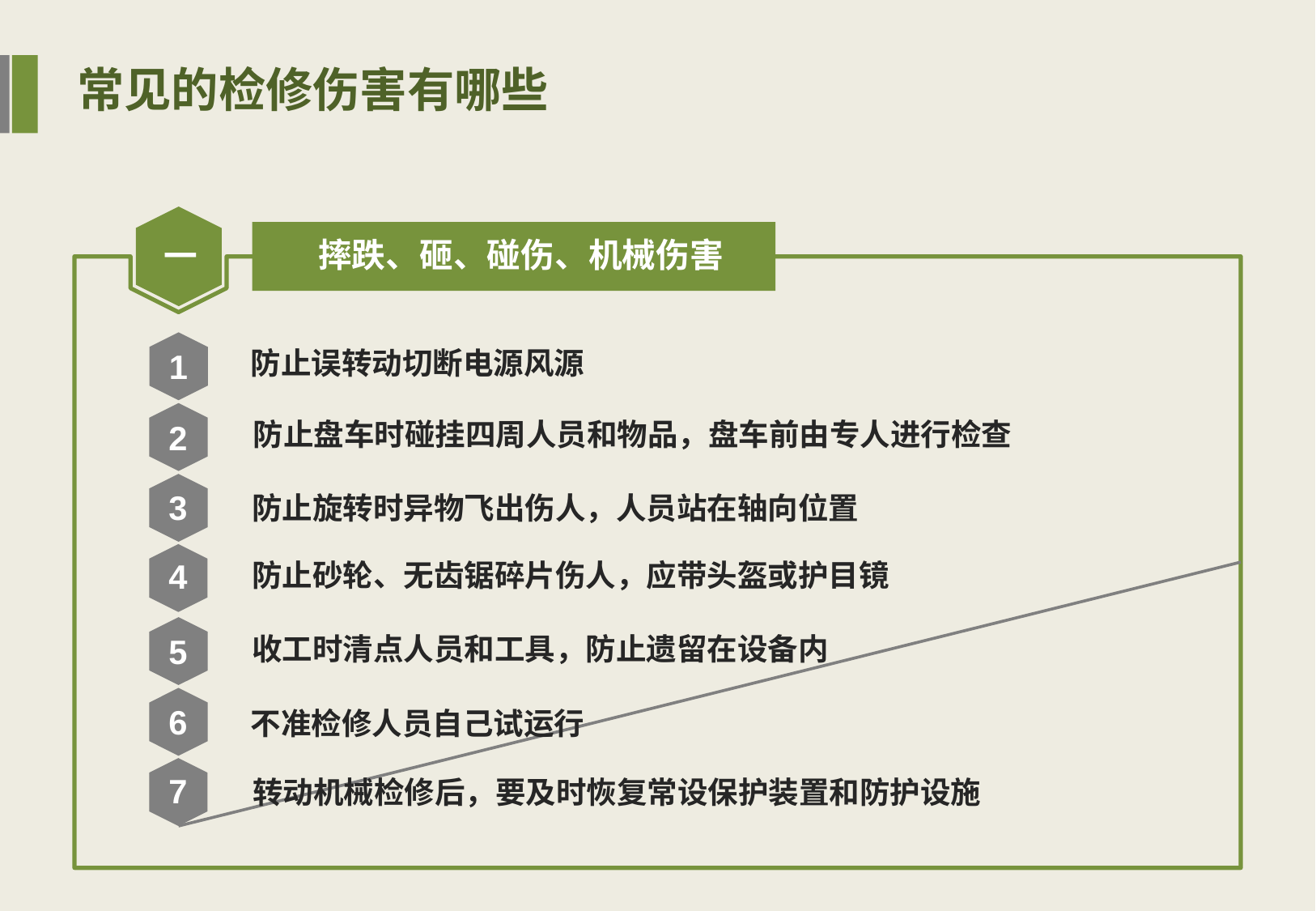

常见的检修伤害有哪些

摔跌、砸、碰伤、机械伤害

一
摔跌、砸、碰伤、机械伤害

防止误转动切断电源风源
1

防止盘车时碰挂四周人员和物品，盘车前由专人进行检查
2

3
防止旋转时异物飞出伤人，人员站在轴向位置

4
防止砂轮、无齿锯碎片伤人，应带头盔或护目镜

收工时清点人员和工具，防止遗留在设备内
5

6
不准检修人员自己试运行

7
转动机械检修后，要及时恢复常设保护装置和防护设施